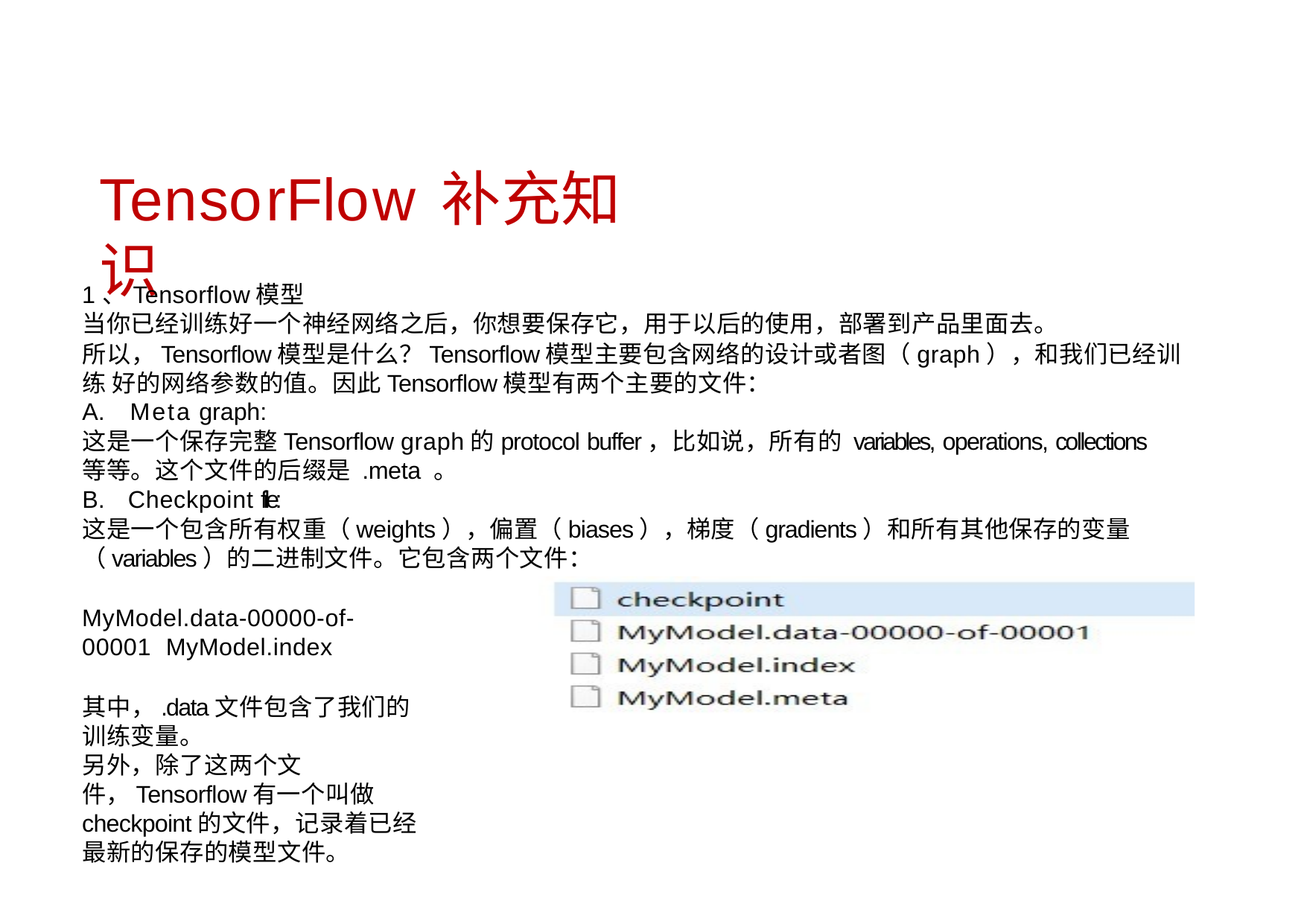

# TensorFlow补充知识
1、Tensorflow模型
当你已经训练好一个神经网络之后，你想要保存它，用于以后的使用，部署到产品里面去。
所以，Tensorflow模型是什么？Tensorflow模型主要包含网络的设计或者图（graph），和我们已经训练 好的网络参数的值。因此Tensorflow模型有两个主要的文件：
Meta graph:
这是一个保存完整Tensorflow graph的protocol buffer，比如说，所有的 variables, operations, collections  等等。这个文件的后缀是 .meta 。
Checkpoint file:
这是一个包含所有权重（weights），偏置（biases），梯度（gradients）和所有其他保存的变量
（variables）的二进制文件。它包含两个文件：

MyModel.data-00000-of-00001  MyModel.index

其中，.data文件包含了我们的训练变量。
另外，除了这两个文件，Tensorflow有一个叫做checkpoint的文件，记录着已经最新的保存的模型文件。